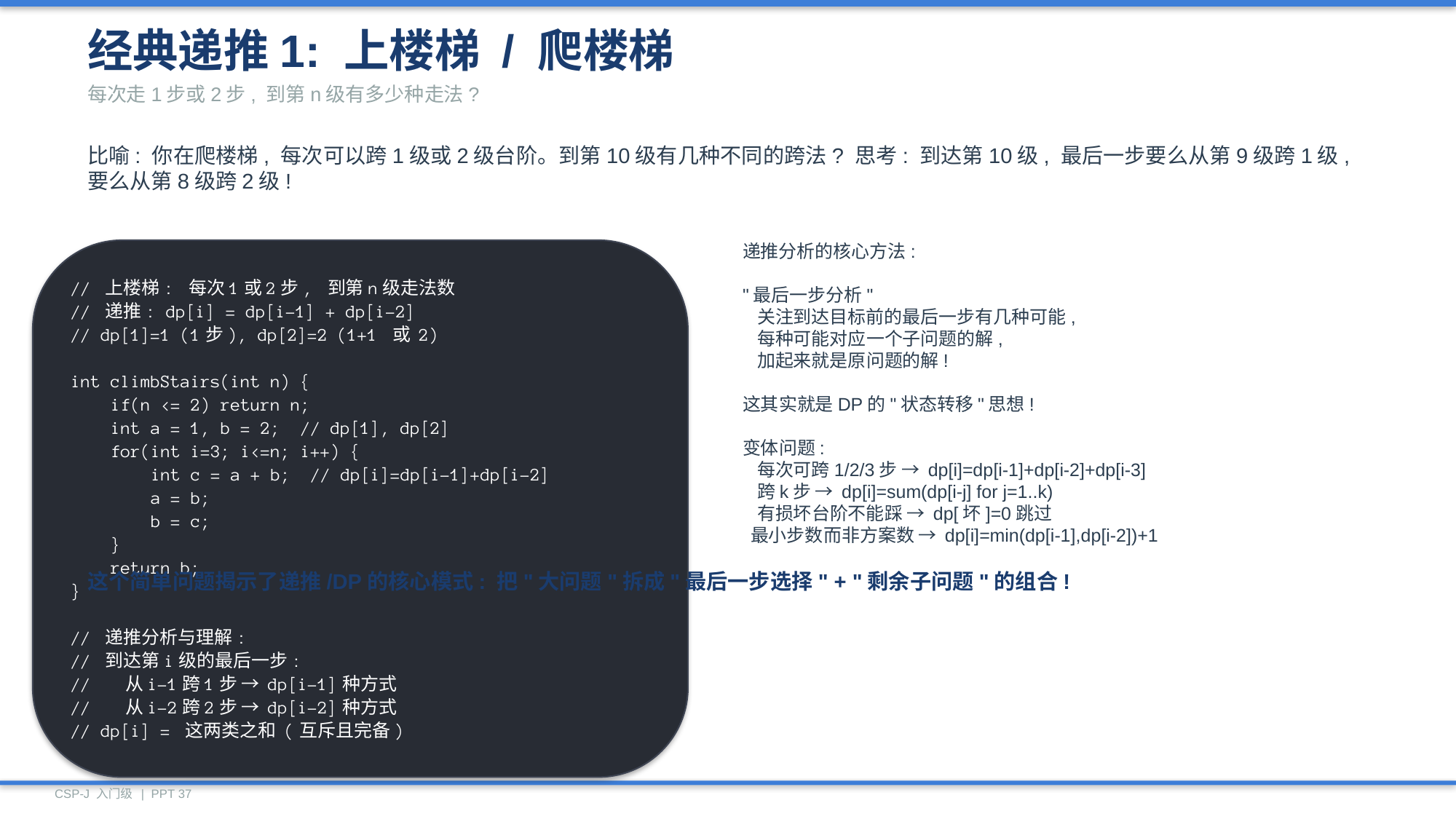

经典递推1: 上楼梯 / 爬楼梯
每次走1步或2步, 到第n级有多少种走法?
比喻: 你在爬楼梯, 每次可以跨1级或2级台阶。到第10级有几种不同的跨法? 思考: 到达第10级, 最后一步要么从第9级跨1级, 要么从第8级跨2级!
// 上楼梯: 每次1或2步, 到第n级走法数
// 递推: dp[i] = dp[i-1] + dp[i-2]
// dp[1]=1 (1步), dp[2]=2 (1+1 或 2)

int climbStairs(int n) {
    if(n <= 2) return n;
    int a = 1, b = 2;  // dp[1], dp[2]
    for(int i=3; i<=n; i++) {
        int c = a + b;  // dp[i]=dp[i-1]+dp[i-2]
        a = b;
        b = c;
    }
    return b;
}

// 递推分析与理解:
// 到达第i级的最后一步:
//   从i-1跨1步 → dp[i-1]种方式
//   从i-2跨2步 → dp[i-2]种方式
// dp[i] = 这两类之和 (互斥且完备)
递推分析的核心方法:
"最后一步分析"
  关注到达目标前的最后一步有几种可能,
  每种可能对应一个子问题的解,
  加起来就是原问题的解!
这其实就是DP的"状态转移"思想!
变体问题:
  每次可跨1/2/3步 → dp[i]=dp[i-1]+dp[i-2]+dp[i-3]
  跨k步 → dp[i]=sum(dp[i-j] for j=1..k)
  有损坏台阶不能踩 → dp[坏]=0跳过
  最小步数而非方案数 → dp[i]=min(dp[i-1],dp[i-2])+1
这个简单问题揭示了递推/DP的核心模式: 把"大问题"拆成"最后一步选择" + "剩余子问题"的组合!

CSP-J 入门级  |  PPT 37